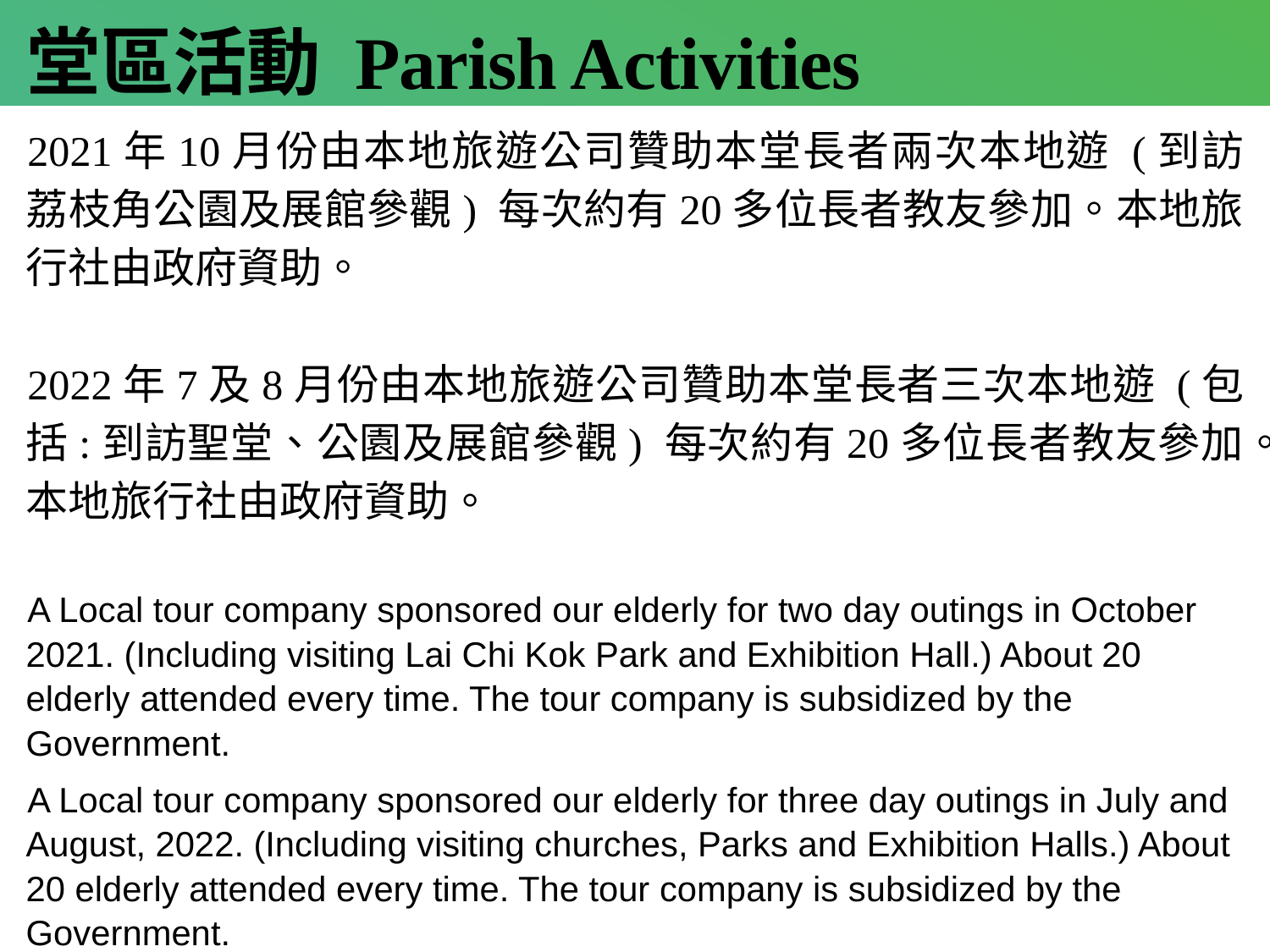

堂區活動 Parish Activities
2021年10月份由本地旅遊公司贊助本堂長者兩次本地遊 (到訪荔枝角公園及展館參觀) 每次約有20多位長者教友參加。本地旅行社由政府資助。

2022年7及8月份由本地旅遊公司贊助本堂長者三次本地遊 (包括:到訪聖堂、公園及展館參觀) 每次約有20多位長者教友參加。本地旅行社由政府資助。

A Local tour company sponsored our elderly for two day outings in October 2021. (Including visiting Lai Chi Kok Park and Exhibition Hall.) About 20 elderly attended every time. The tour company is subsidized by the Government.
A Local tour company sponsored our elderly for three day outings in July and August, 2022. (Including visiting churches, Parks and Exhibition Halls.) About 20 elderly attended every time. The tour company is subsidized by the Government.